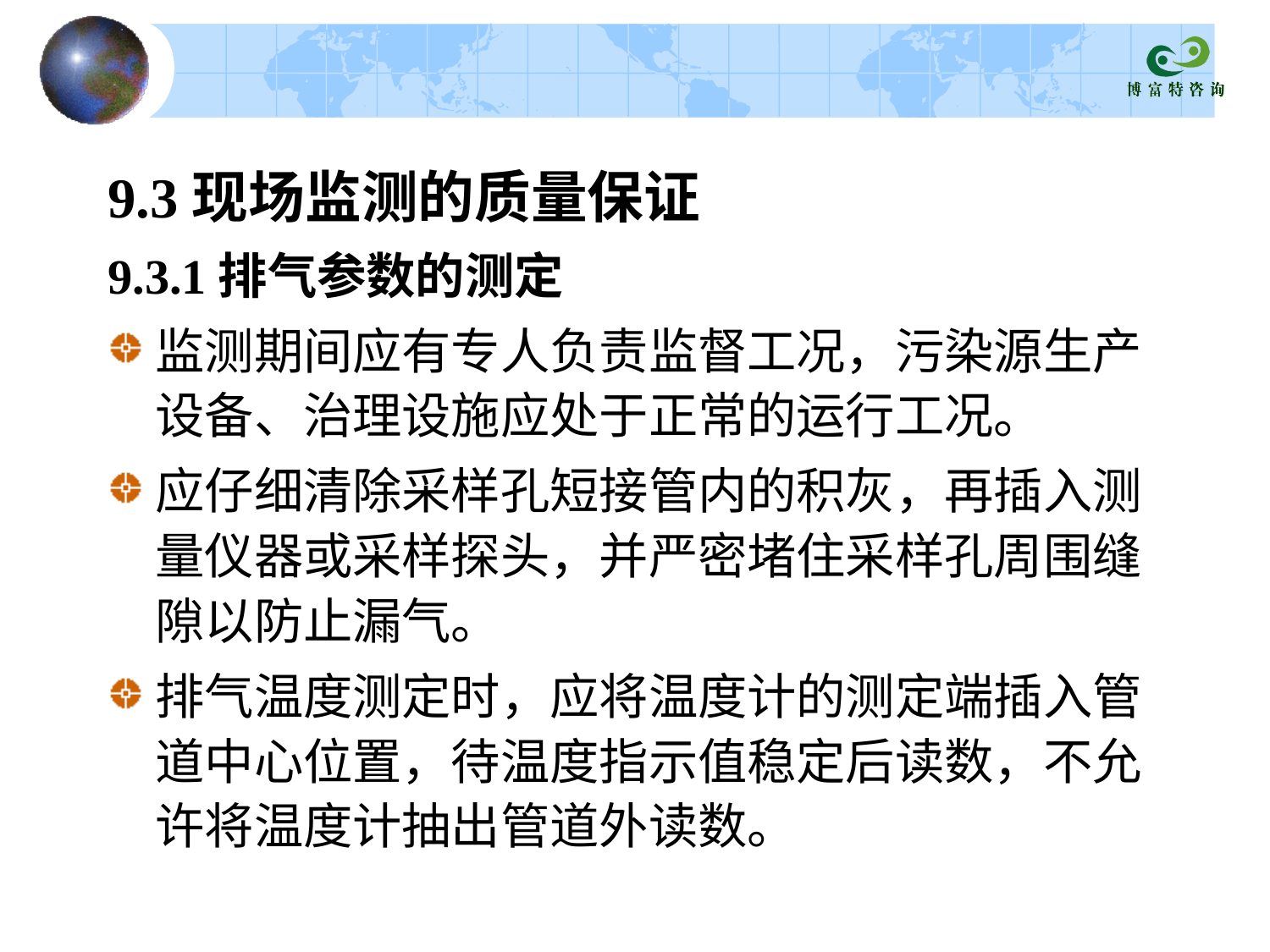

9.3现场监测的质量保证
9.3.1排气参数的测定
监测期间应有专人负责监督工况，污染源生产设备、治理设施应处于正常的运行工况。
应仔细清除采样孔短接管内的积灰，再插入测量仪器或采样探头，并严密堵住采样孔周围缝隙以防止漏气。
排气温度测定时，应将温度计的测定端插入管道中心位置，待温度指示值稳定后读数，不允许将温度计抽出管道外读数。